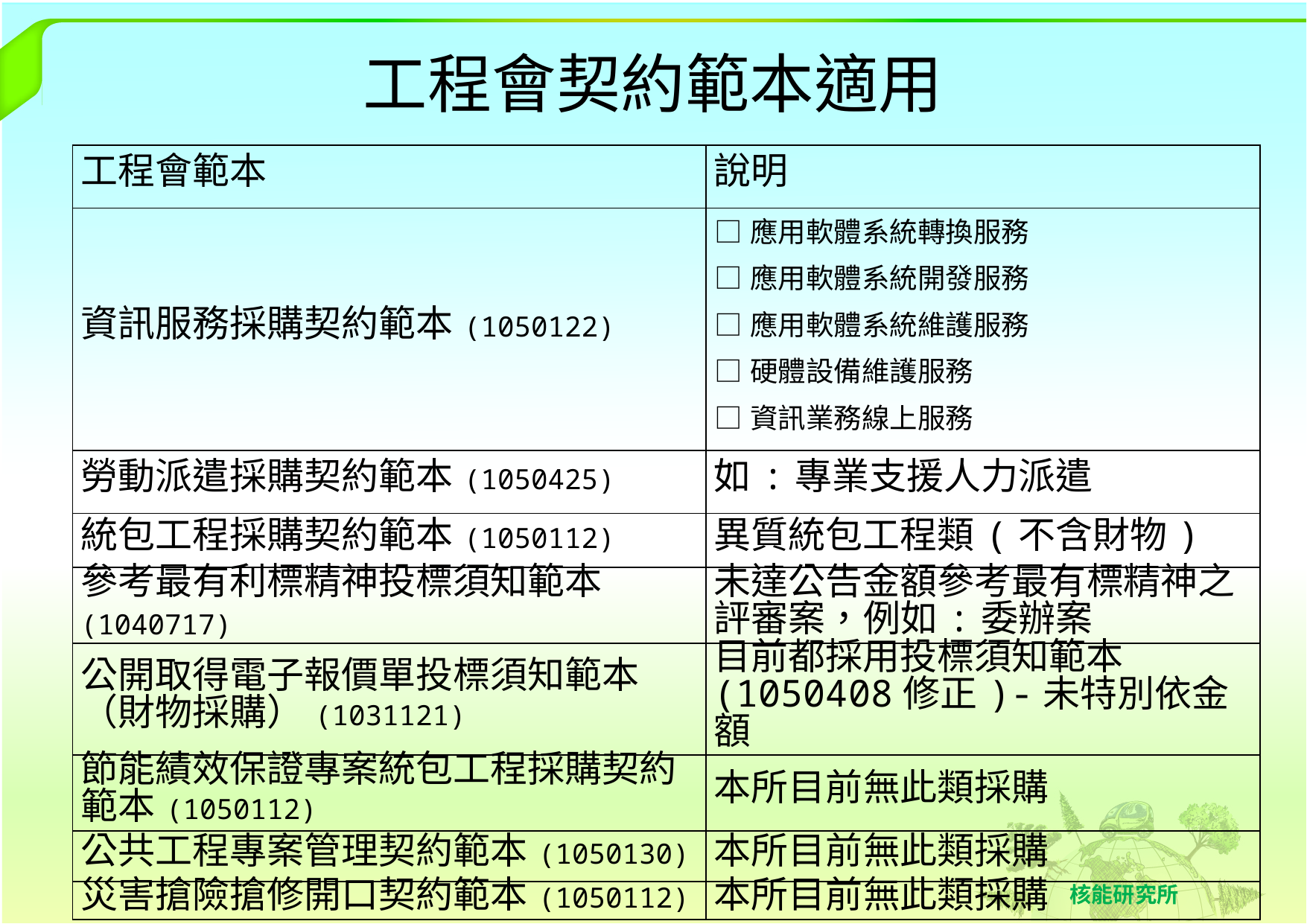

# 工程會契約範本適用
| 工程會範本 | 說明 |
| --- | --- |
| 資訊服務採購契約範本(1050122) | □應用軟體系統轉換服務 □應用軟體系統開發服務 □應用軟體系統維護服務 □硬體設備維護服務 □資訊業務線上服務 |
| 勞動派遣採購契約範本(1050425) | 如:專業支援人力派遣 |
| 統包工程採購契約範本(1050112) | 異質統包工程類(不含財物) |
| 參考最有利標精神投標須知範本(1040717) | 未達公告金額參考最有標精神之評審案，例如:委辦案 |
| 公開取得電子報價單投標須知範本（財物採購）(1031121) | 目前都採用投標須知範本(1050408修正)-未特別依金額 |
| 節能績效保證專案統包工程採購契約範本(1050112) | 本所目前無此類採購 |
| 公共工程專案管理契約範本(1050130) | 本所目前無此類採購 |
| 災害搶險搶修開口契約範本(1050112) | 本所目前無此類採購 |